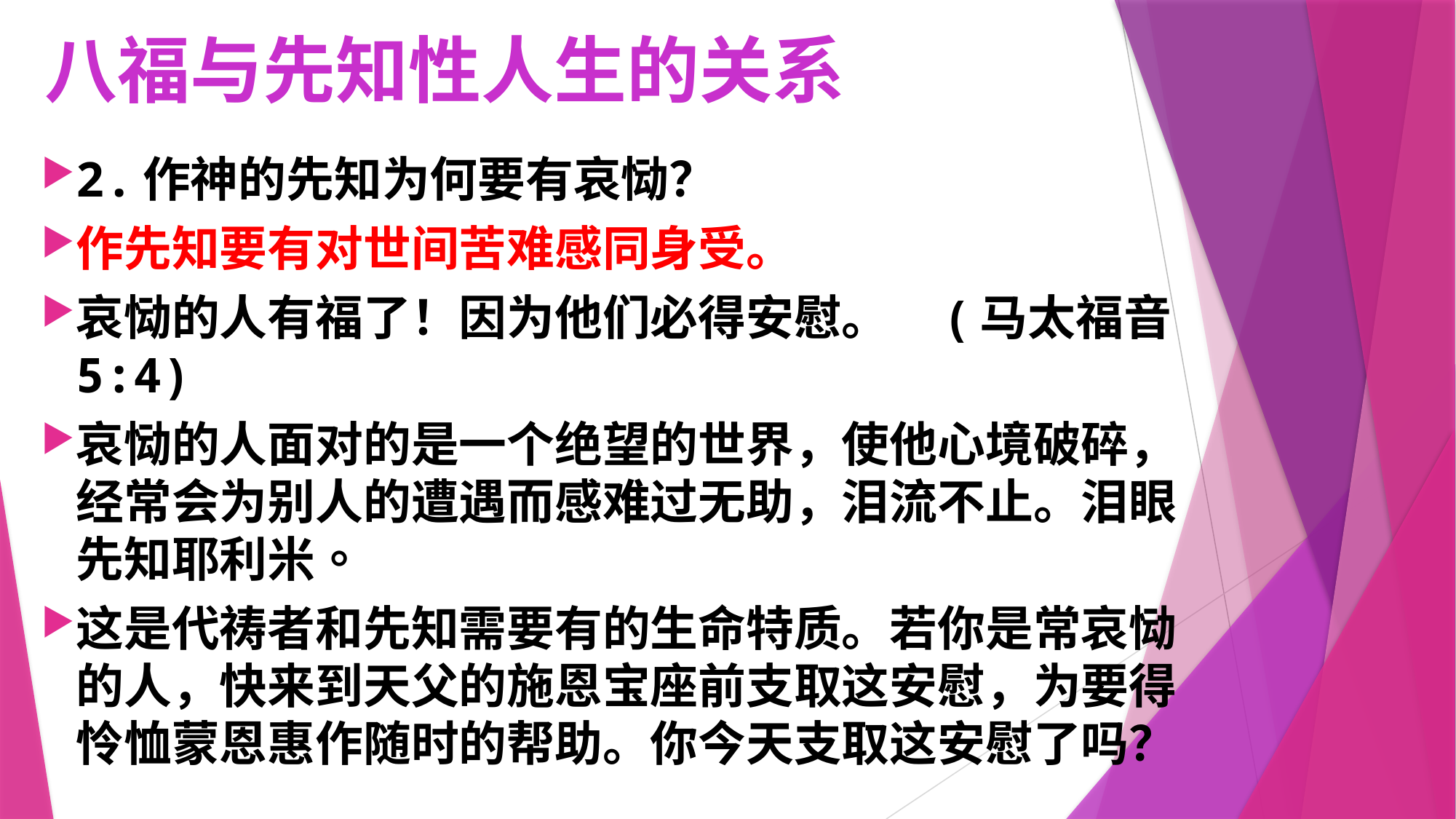

# 八福与先知性人生的关系
2.作神的先知为何要有哀恸？
作先知要有对世间苦难感同身受。
哀恸的人有福了！因为他们必得安慰。    (马太福音 5:4)
哀恸的人面对的是一个绝望的世界，使他心境破碎，经常会为别人的遭遇而感难过无助，泪流不止。泪眼先知耶利米。
这是代祷者和先知需要有的生命特质。若你是常哀恸的人，快来到天父的施恩宝座前支取这安慰，为要得怜恤蒙恩惠作随时的帮助。你今天支取这安慰了吗？